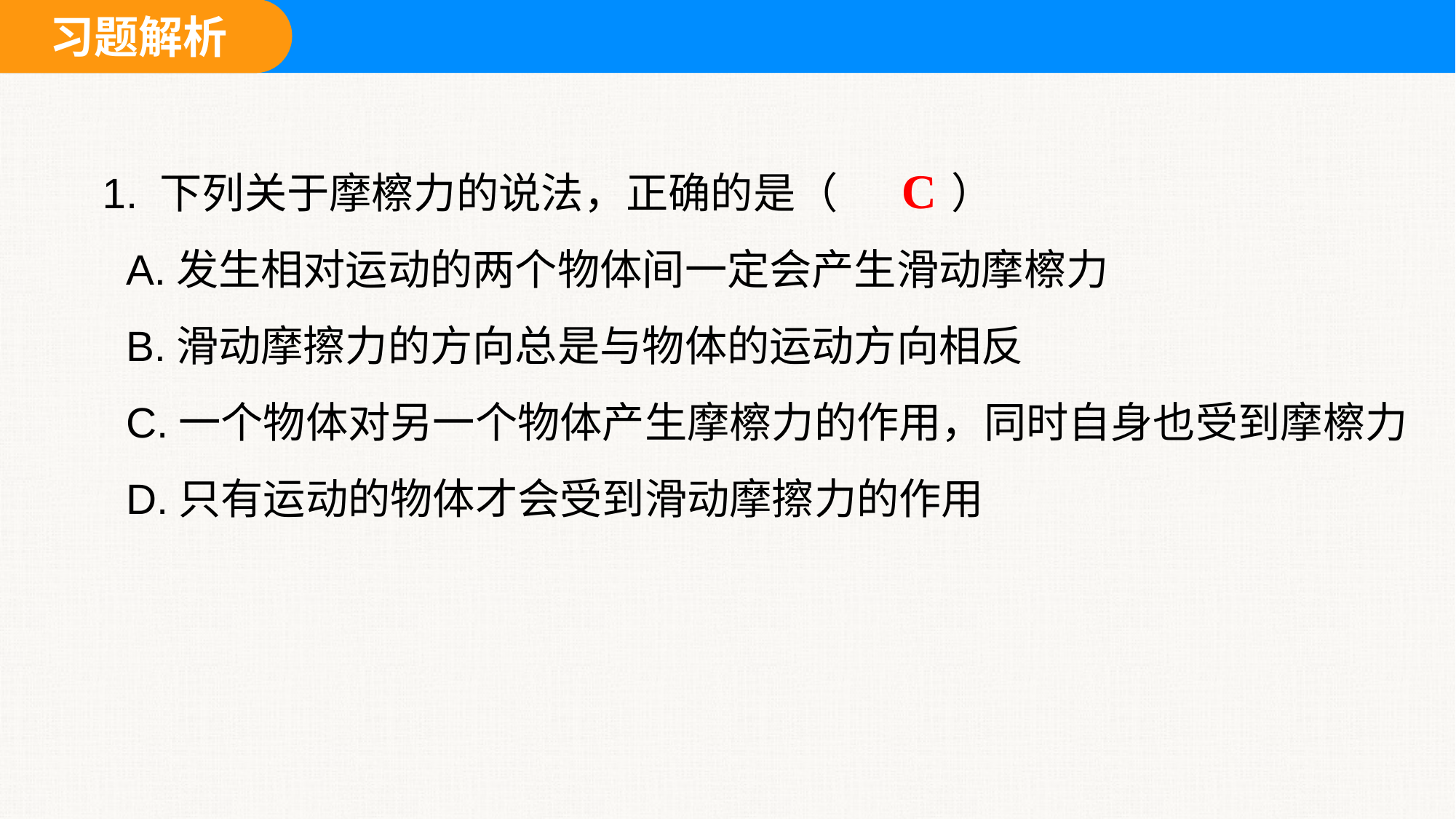

1. 下列关于摩檫力的说法，正确的是（            ）
  A.发生相对运动的两个物体间一定会产生滑动摩檫力
  B.滑动摩擦力的方向总是与物体的运动方向相反
  C.一个物体对另一个物体产生摩檫力的作用，同时自身也受到摩檫力
  D.只有运动的物体才会受到滑动摩擦力的作用
C